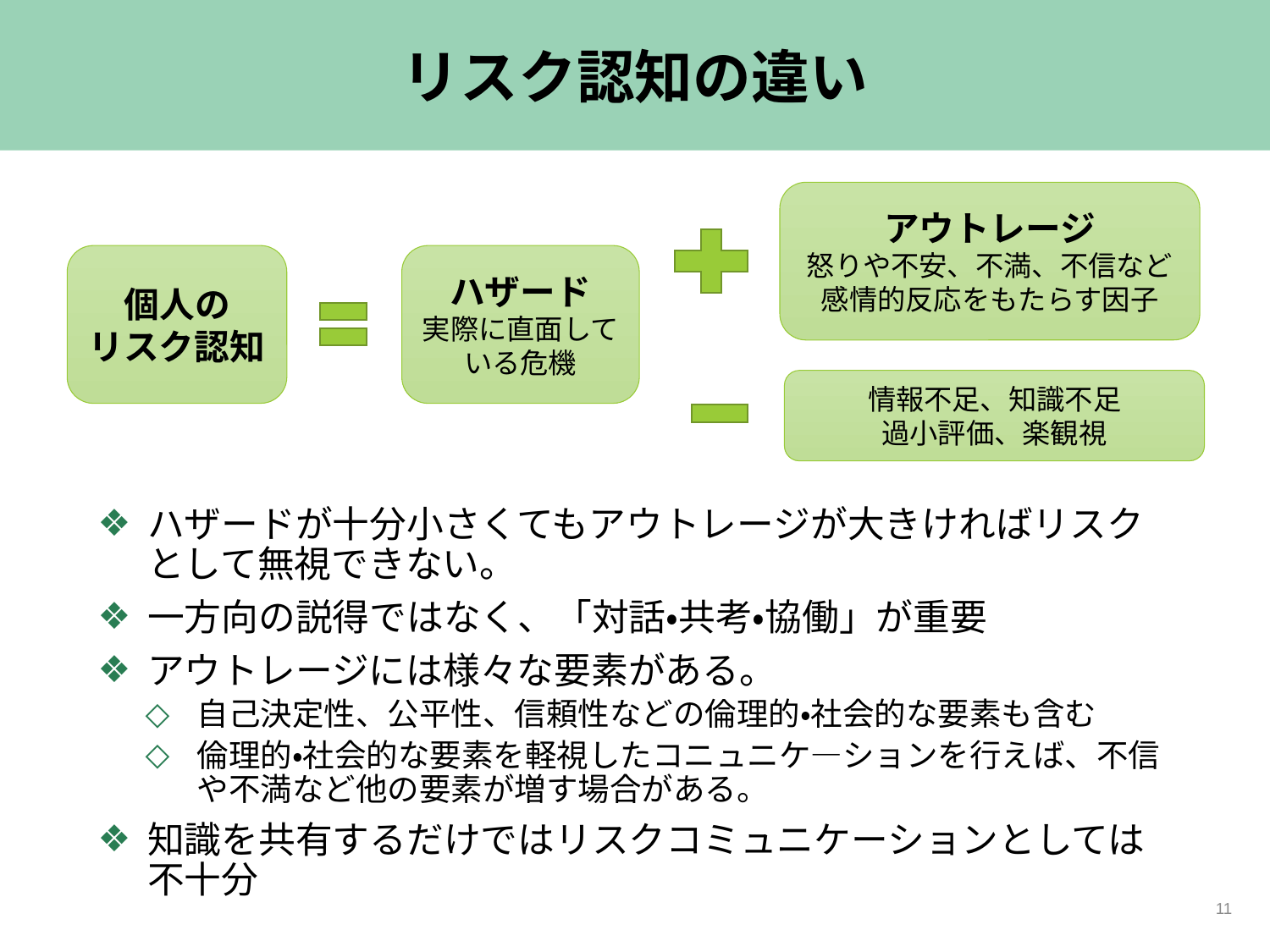

# リスク認知の違い
アウトレージ
怒りや不安、不満、不信など感情的反応をもたらす因子

個人の
リスク認知
ハザード
実際に直面している危機

情報不足、知識不足
過小評価、楽観視
ハザードが十分小さくてもアウトレージが大きければリスクとして無視できない。
一方向の説得ではなく、「対話・共考・協働」が重要
アウトレージには様々な要素がある。
自己決定性、公平性、信頼性などの倫理的・社会的な要素も含む
倫理的・社会的な要素を軽視したコニュニケ―ションを行えば、不信や不満など他の要素が増す場合がある。
知識を共有するだけではリスクコミュニケーションとしては不十分

11